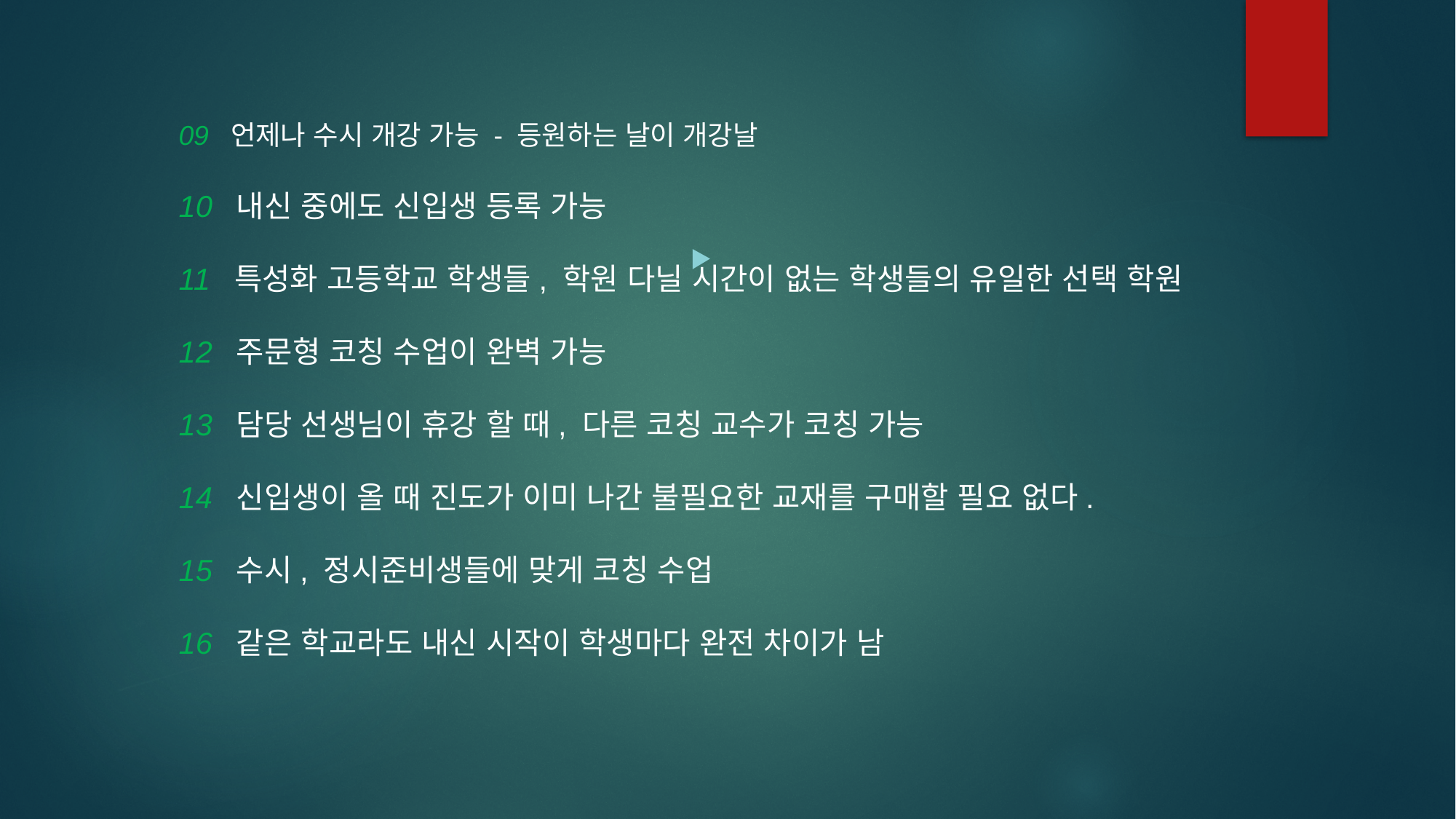

09  언제나 수시 개강 가능 - 등원하는 날이 개강날

10  내신 중에도 신입생 등록 가능

11  특성화 고등학교 학생들, 학원 다닐 시간이 없는 학생들의 유일한 선택 학원

12  주문형 코칭 수업이 완벽 가능

13  담당 선생님이 휴강 할 때, 다른 코칭 교수가 코칭 가능

14  신입생이 올 때 진도가 이미 나간 불필요한 교재를 구매할 필요 없다.

15  수시, 정시준비생들에 맞게 코칭 수업

16  같은 학교라도 내신 시작이 학생마다 완전 차이가 남